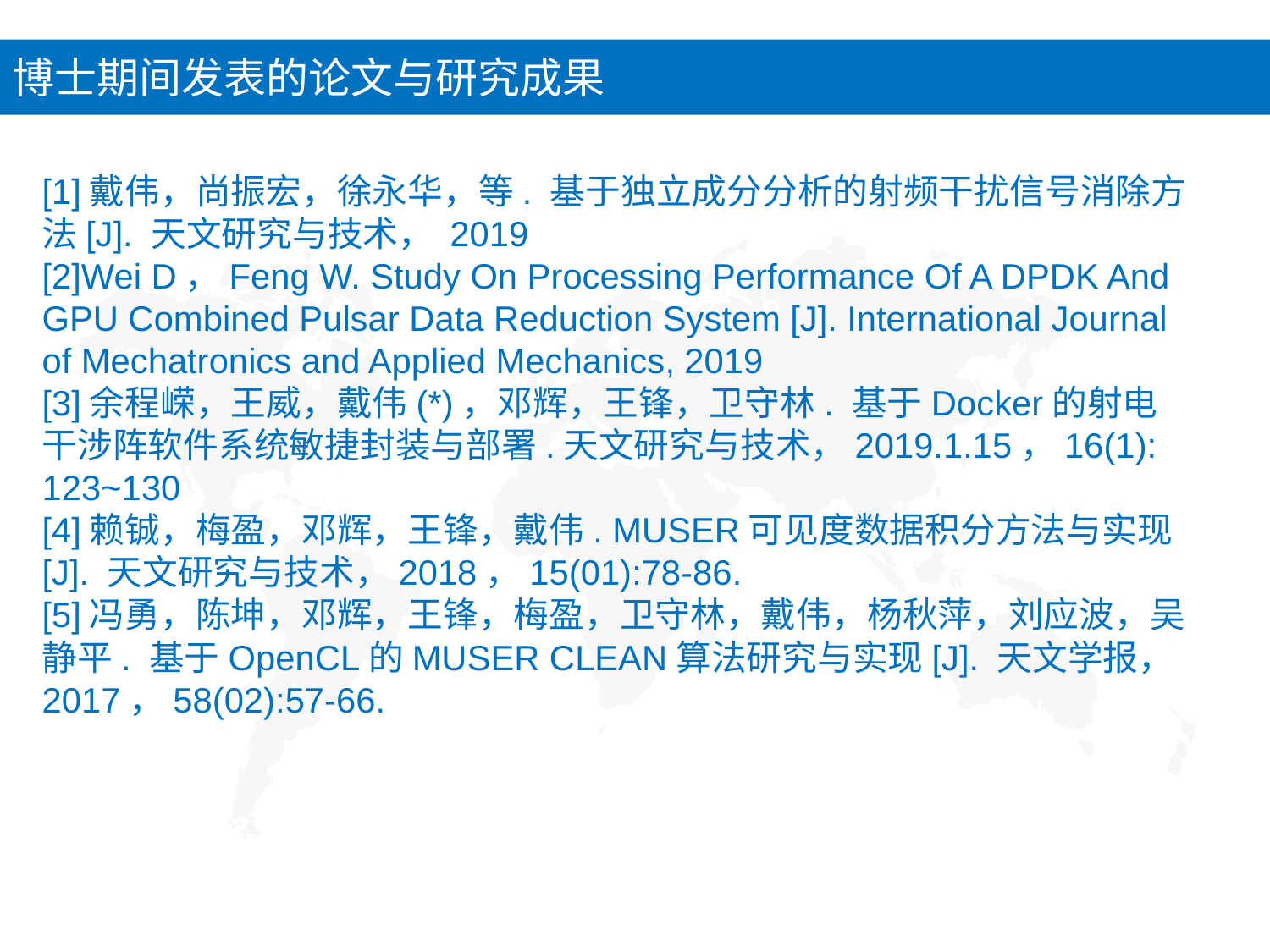

博士期间发表的论文与研究成果

[1]戴伟，尚振宏，徐永华，等. 基于独立成分分析的射频干扰信号消除方法[J]. 天文研究与技术， 2019
[2]Wei D，Feng W. Study On Processing Performance Of A DPDK And GPU Combined Pulsar Data Reduction System [J]. International Journal of Mechatronics and Applied Mechanics, 2019
[3]余程嵘，王威，戴伟(*)，邓辉，王锋，卫守林. 基于Docker的射电干涉阵软件系统敏捷封装与部署.天文研究与技术，2019.1.15，16(1): 123~130
[4]赖铖，梅盈，邓辉，王锋，戴伟. MUSER可见度数据积分方法与实现[J]. 天文研究与技术，2018，15(01):78-86.
[5]冯勇，陈坤，邓辉，王锋，梅盈，卫守林，戴伟，杨秋萍，刘应波，吴静平. 基于OpenCL的MUSER CLEAN算法研究与实现[J]. 天文学报，2017，58(02):57-66.